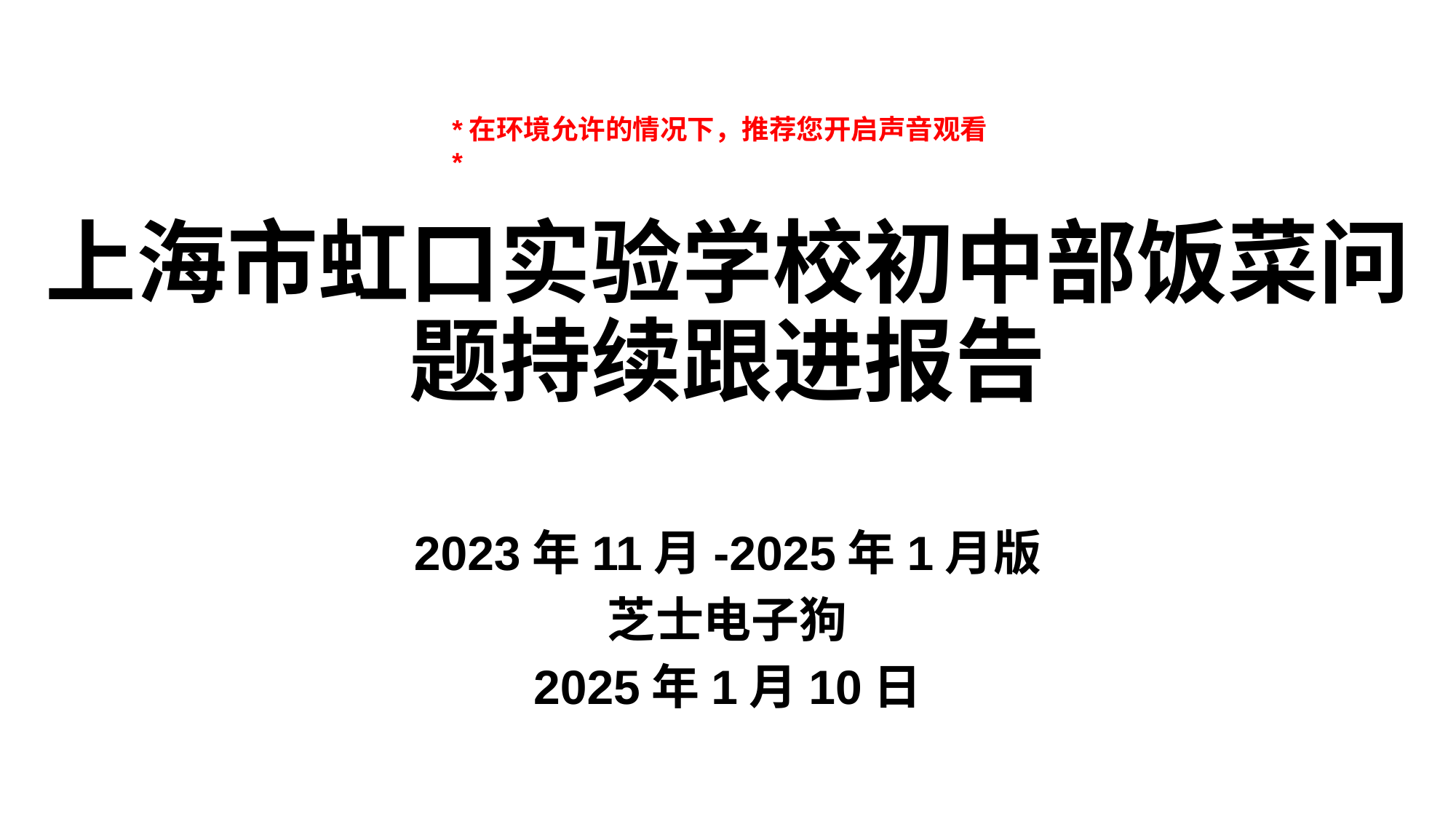

*在环境允许的情况下，推荐您开启声音观看*
# 上海市虹口实验学校初中部饭菜问题持续跟进报告
2023年11月-2025年1月版
芝士电子狗
2025年1月10日